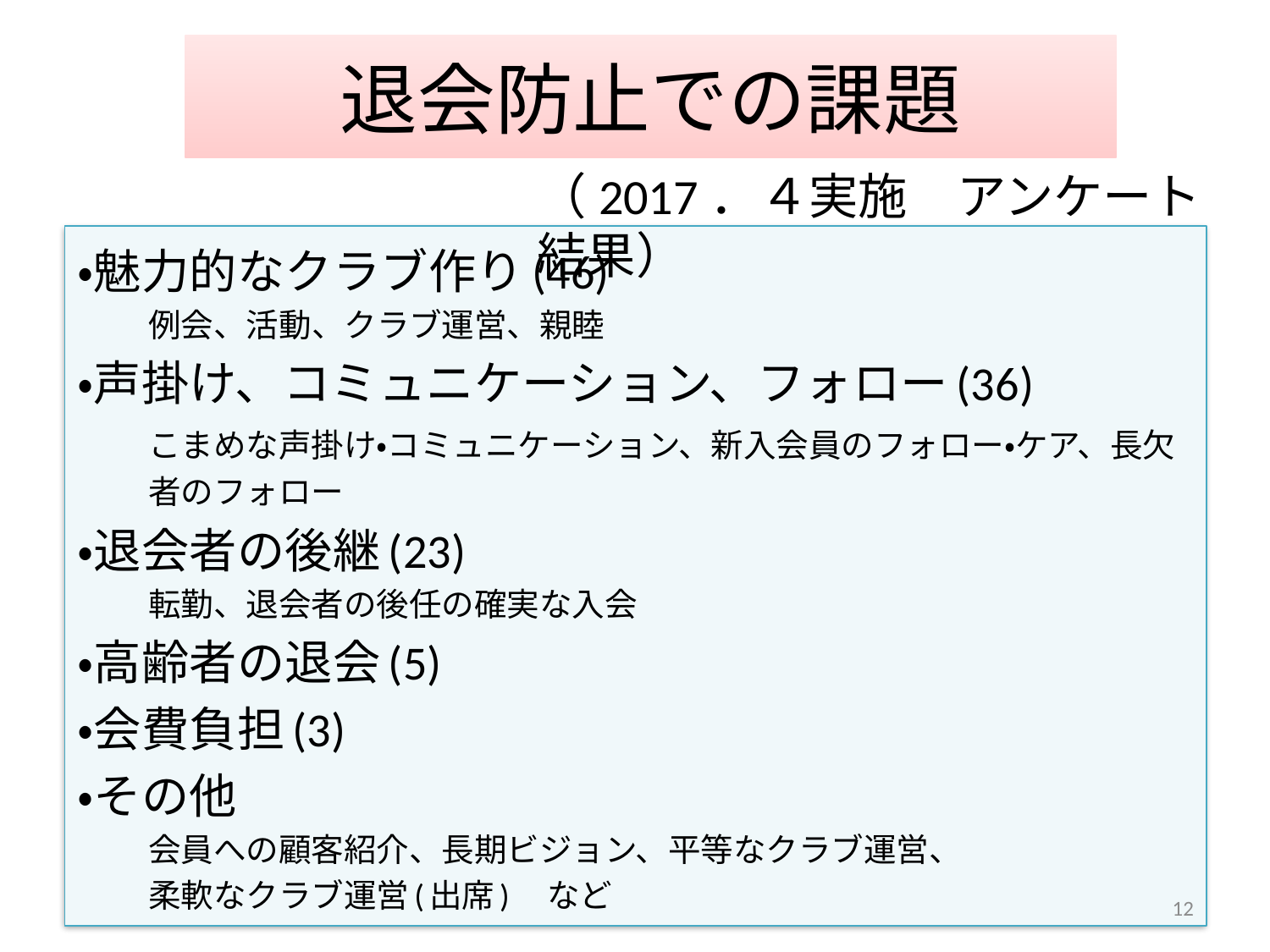

# 退会防止での課題
（2017．４実施　アンケート結果）
・魅力的なクラブ作り(46)
例会、活動、クラブ運営、親睦
・声掛け、コミュニケーション、フォロー(36)
こまめな声掛け・コミュニケーション、新入会員のフォロー・ケア、長欠者のフォロー
・退会者の後継(23)
転勤、退会者の後任の確実な入会
・高齢者の退会(5)
・会費負担(3)
・その他
会員への顧客紹介、長期ビジョン、平等なクラブ運営、
柔軟なクラブ運営(出席)　など

12